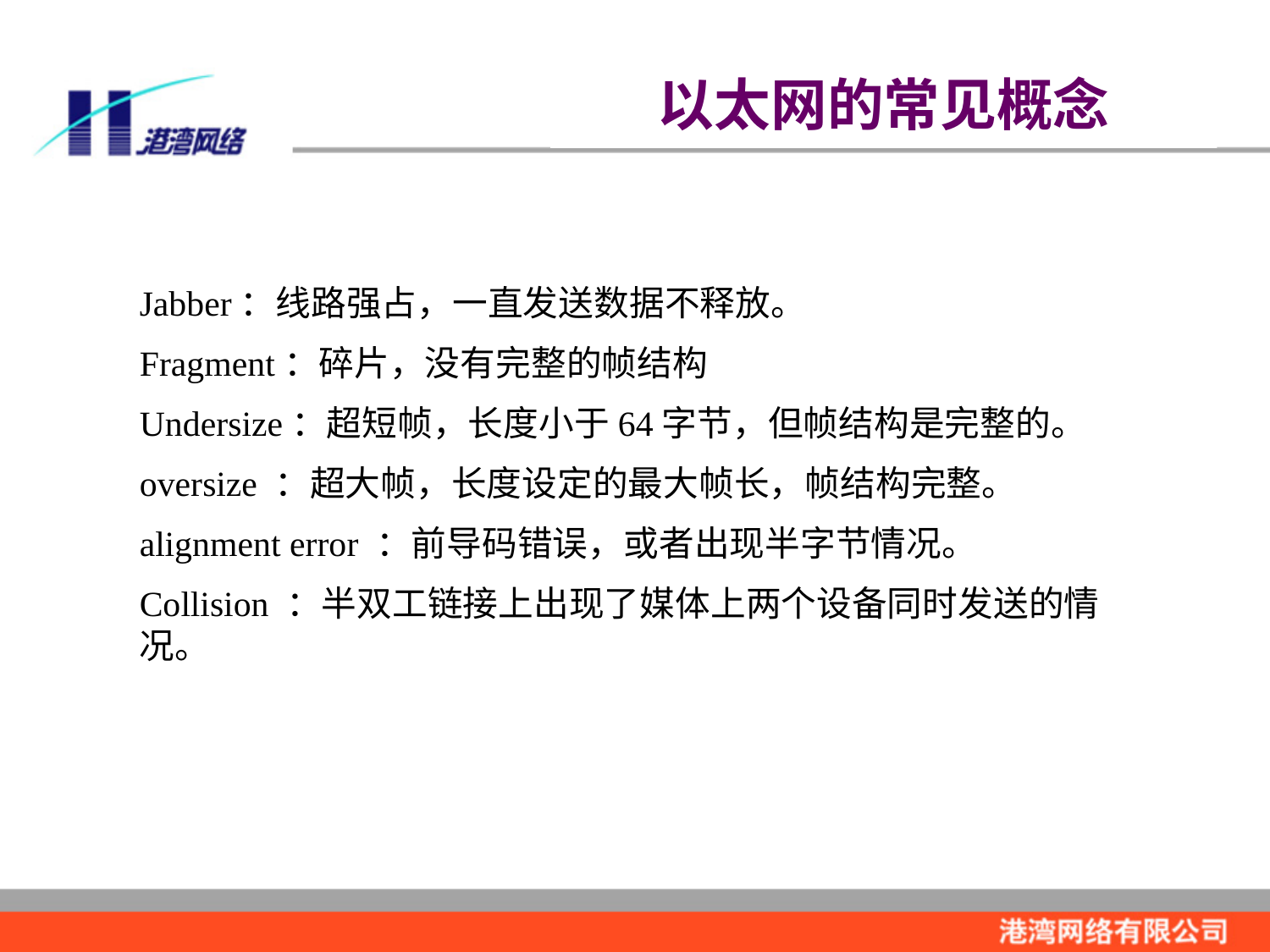

以太网的常见概念
Jabber：线路强占，一直发送数据不释放。
Fragment：碎片，没有完整的帧结构
Undersize：超短帧，长度小于64字节，但帧结构是完整的。
oversize ：超大帧，长度设定的最大帧长，帧结构完整。
alignment error ：前导码错误，或者出现半字节情况。
Collision ：半双工链接上出现了媒体上两个设备同时发送的情况。